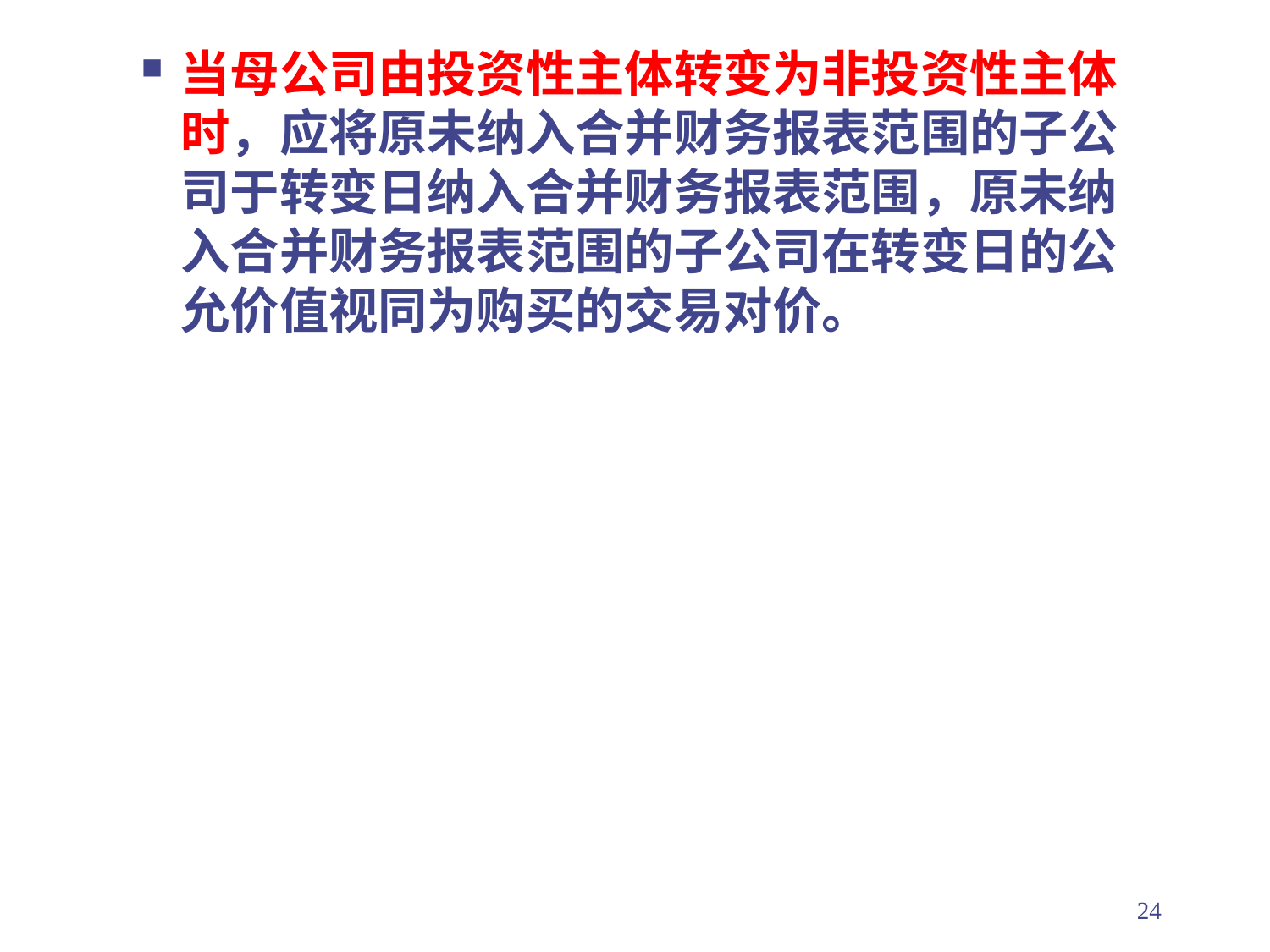

当母公司由投资性主体转变为非投资性主体时，应将原未纳入合并财务报表范围的子公司于转变日纳入合并财务报表范围，原未纳入合并财务报表范围的子公司在转变日的公允价值视同为购买的交易对价。

24